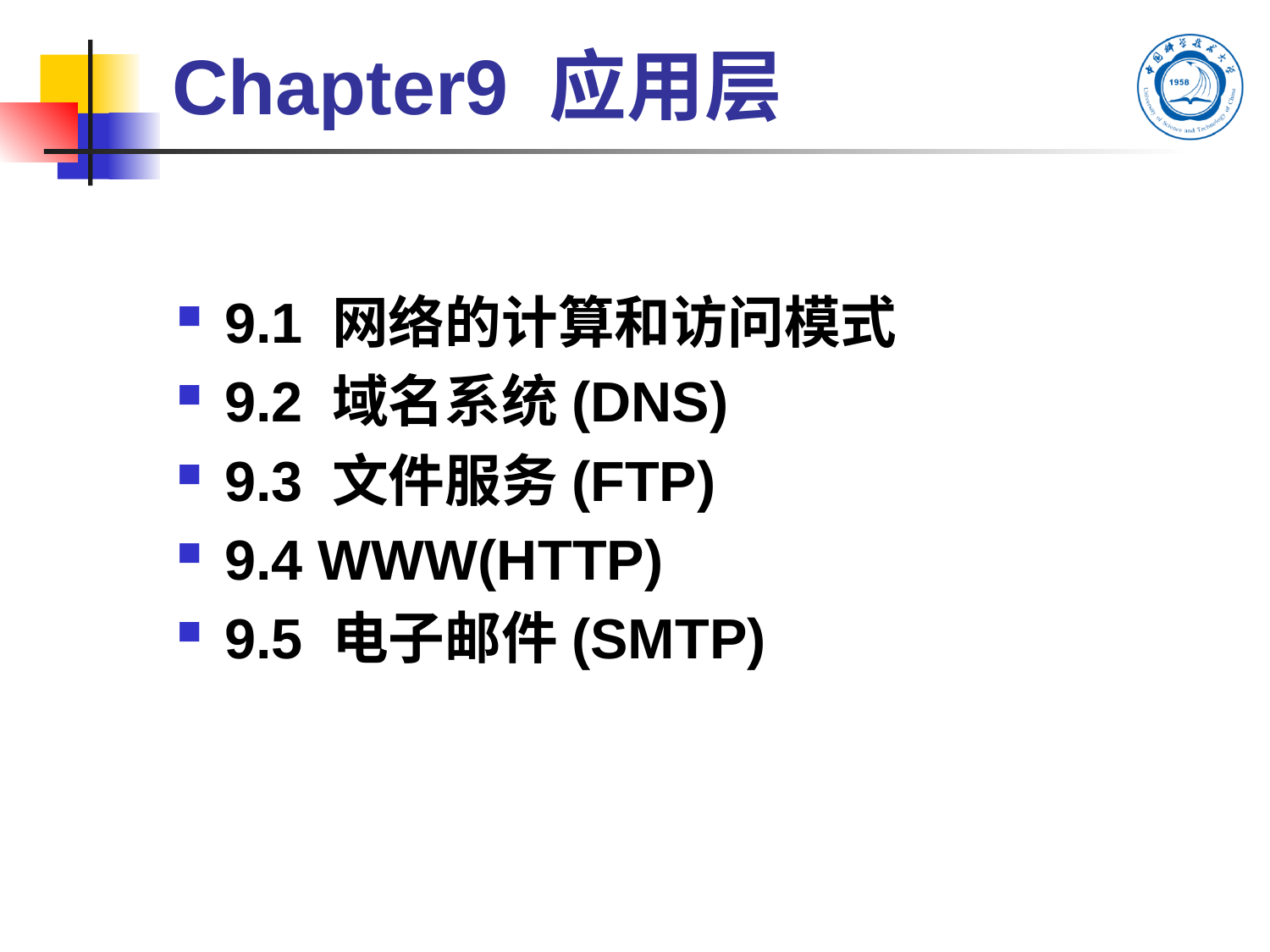

# Chapter9 应用层
9.1 网络的计算和访问模式
9.2 域名系统(DNS)
9.3 文件服务(FTP)
9.4 WWW(HTTP)
9.5 电子邮件(SMTP)